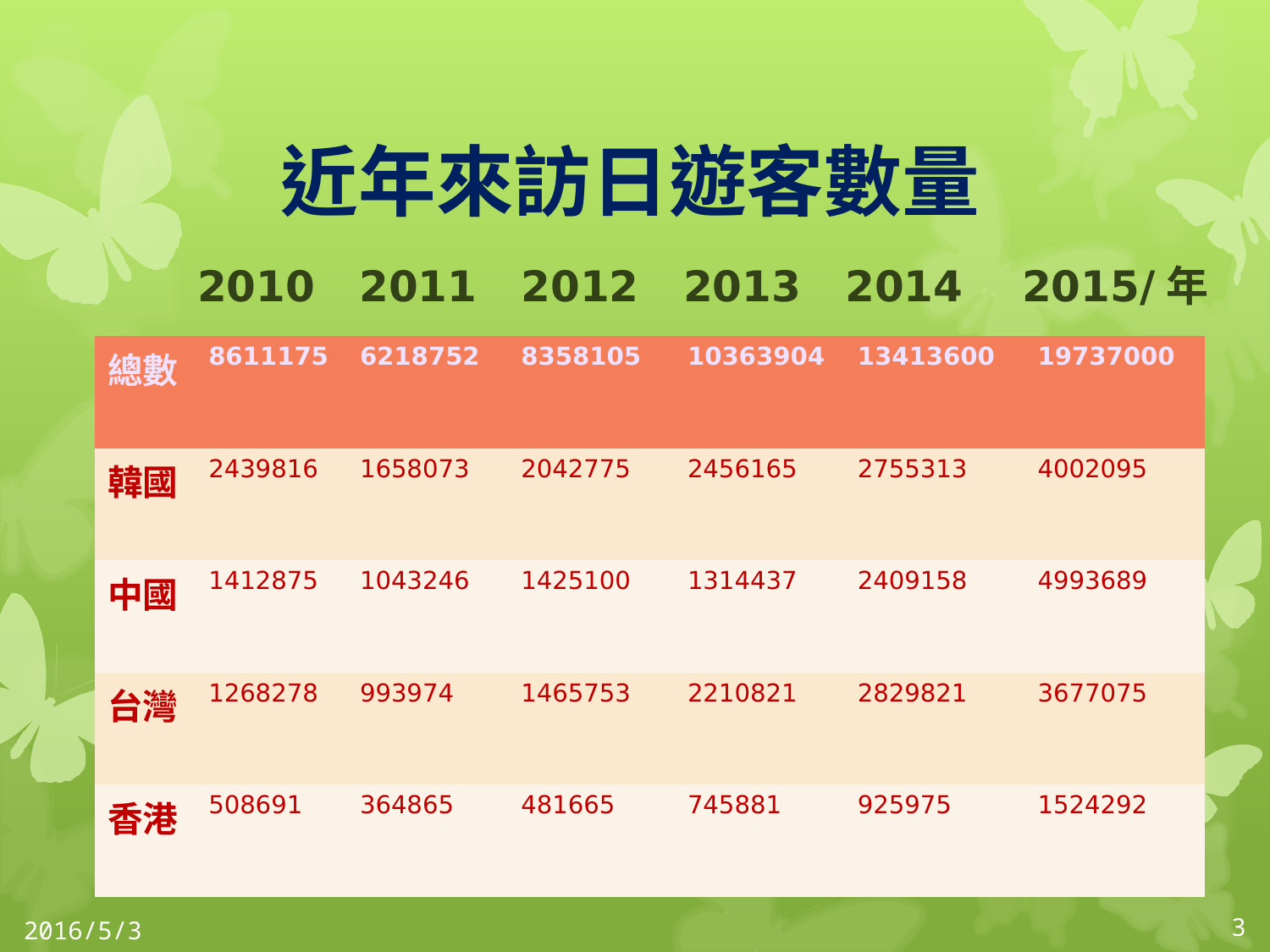

近年來訪日遊客數量
2010   2011   2012   2013   2014    2015/年
| 總數 | 8611175 | 6218752 | 8358105 | 10363904 | 13413600 | 19737000 |
| --- | --- | --- | --- | --- | --- | --- |
| 韓國 | 2439816 | 1658073 | 2042775 | 2456165 | 2755313 | 4002095 |
| 中國 | 1412875 | 1043246 | 1425100 | 1314437 | 2409158 | 4993689 |
| 台灣 | 1268278 | 993974 | 1465753 | 2210821 | 2829821 | 3677075 |
| 香港 | 508691 | 364865 | 481665 | 745881 | 925975 | 1524292 |
2016/5/3
3